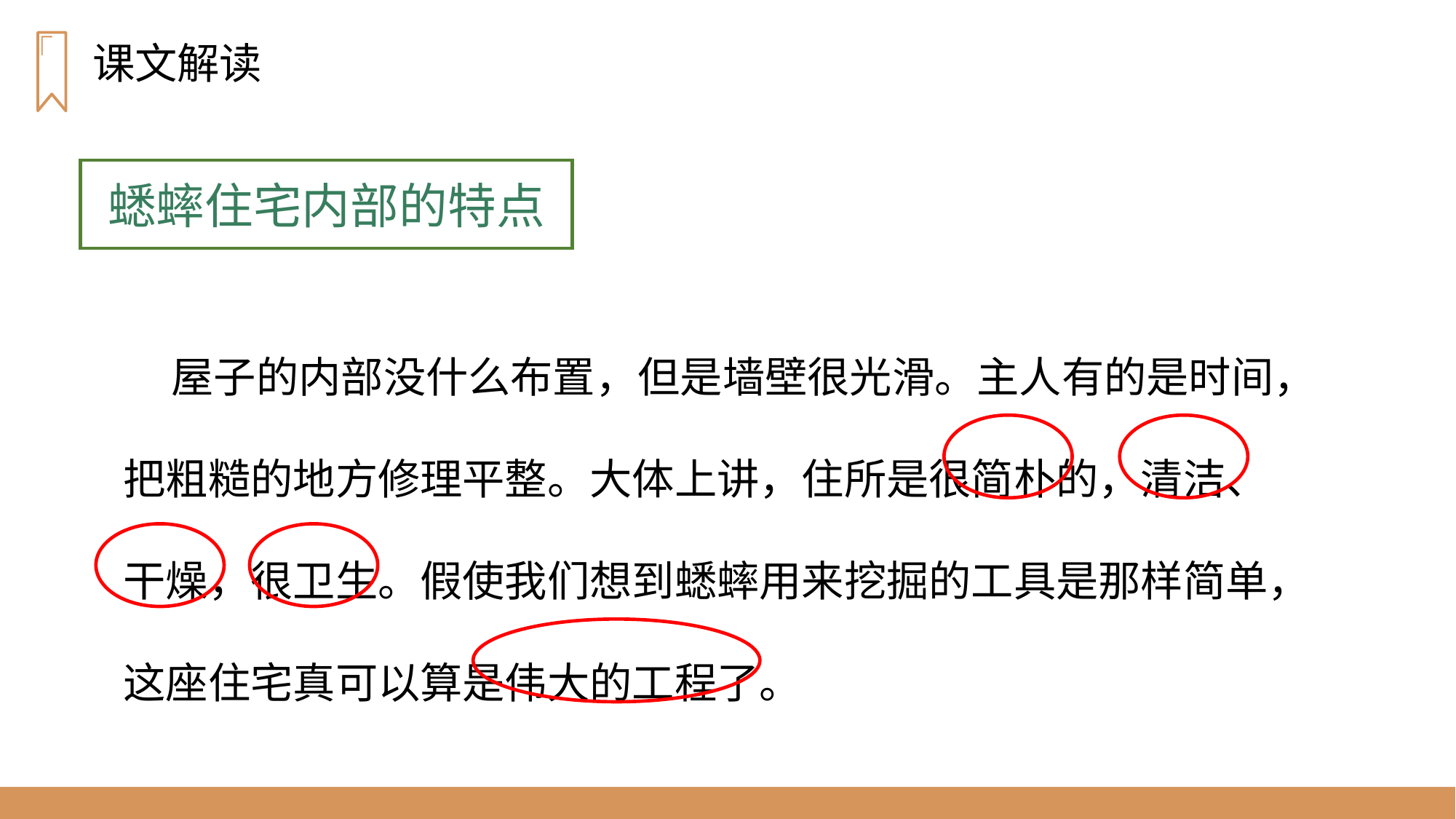

课文解读
0
蟋蟀住宅内部的特点
    屋子的内部没什么布置，但是墙壁很光滑。主人有的是时间，把粗糙的地方修理平整。大体上讲，住所是很简朴的，清洁、干燥，很卫生。假使我们想到蟋蟀用来挖掘的工具是那样简单，这座住宅真可以算是伟大的工程了。